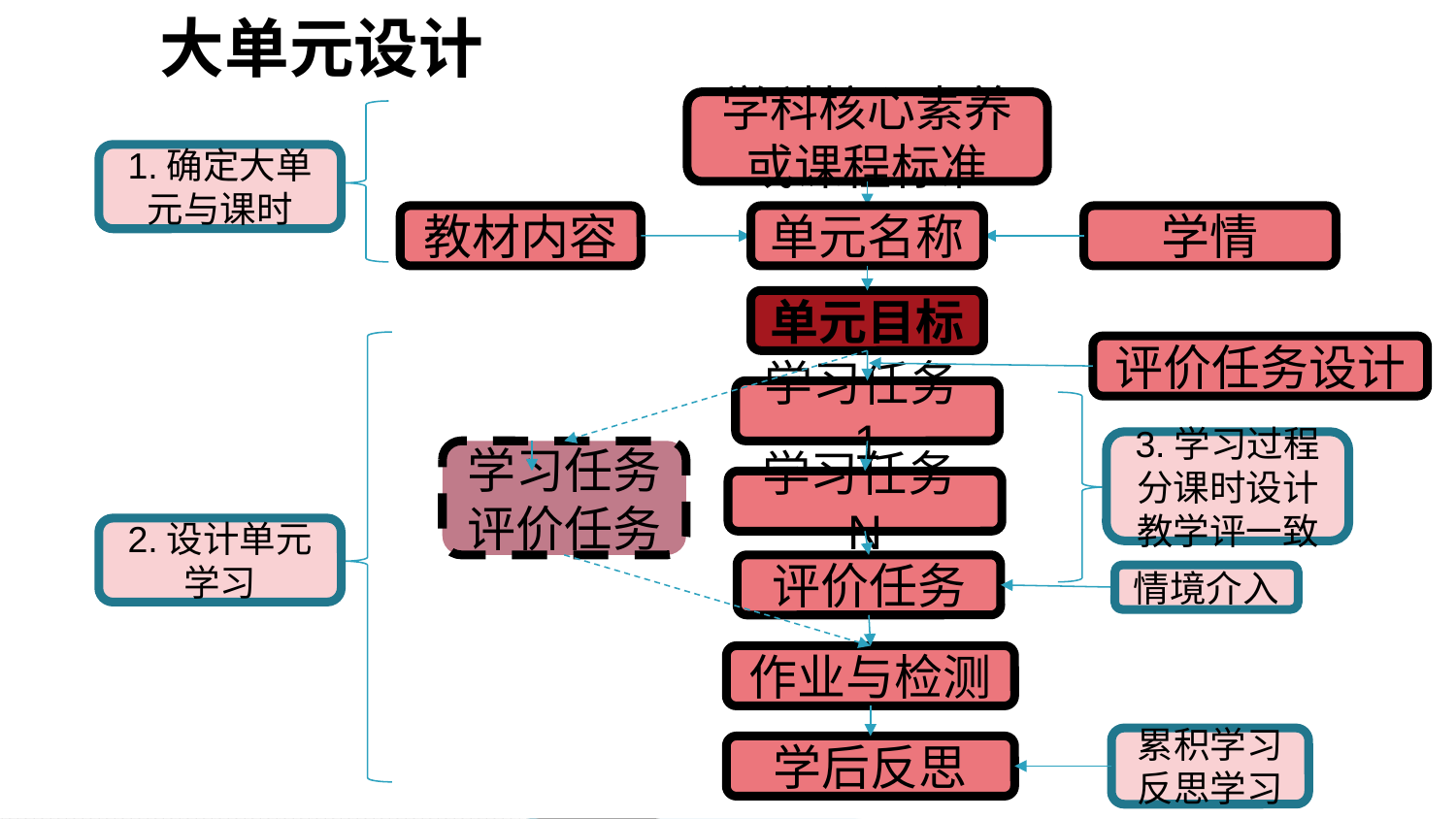

# 大单元设计
学科核心素养
或课程标准

1.确定大单元与课时
教材内容
单元名称
学情
单元目标

评价任务设计
学习任务1

3.学习过程
分课时设计
教学评一致
学习任务
评价任务
学习任务N
2.设计单元学习
评价任务
情境介入
作业与检测
累积学习
反思学习
学后反思